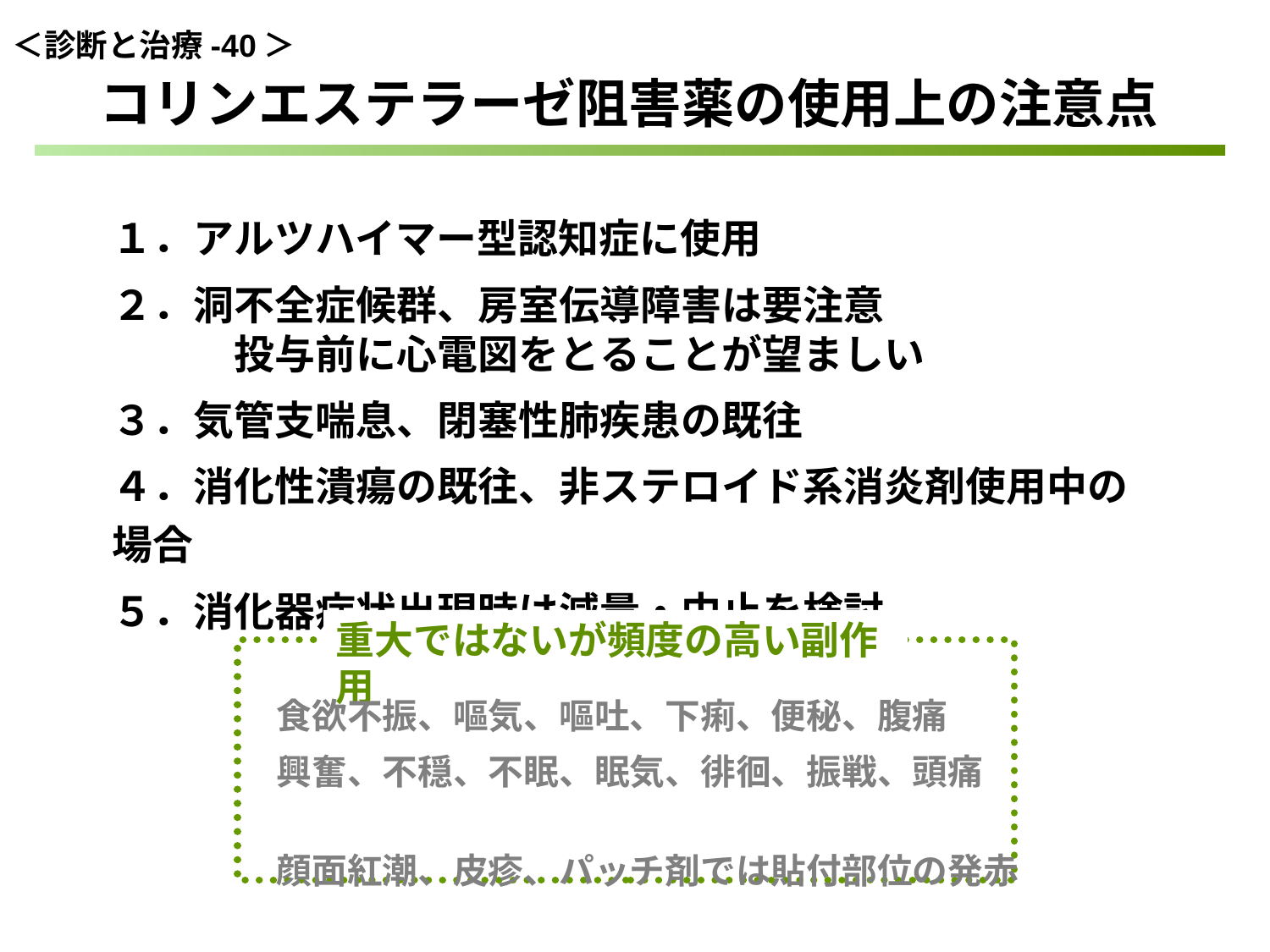

＜診断と治療-40＞
コリンエステラーゼ阻害薬の使用上の注意点

１．アルツハイマー型認知症に使用
２．洞不全症候群、房室伝導障害は要注意
　　　投与前に心電図をとることが望ましい
３．気管支喘息、閉塞性肺疾患の既往
４．消化性潰瘍の既往、非ステロイド系消炎剤使用中の場合
５．消化器症状出現時は減量・中止を検討
重大ではないが頻度の高い副作用

食欲不振、嘔気、嘔吐、下痢、便秘、腹痛
興奮、不穏、不眠、眠気、徘徊、振戦、頭痛
顔面紅潮、皮疹、パッチ剤では貼付部位の発赤